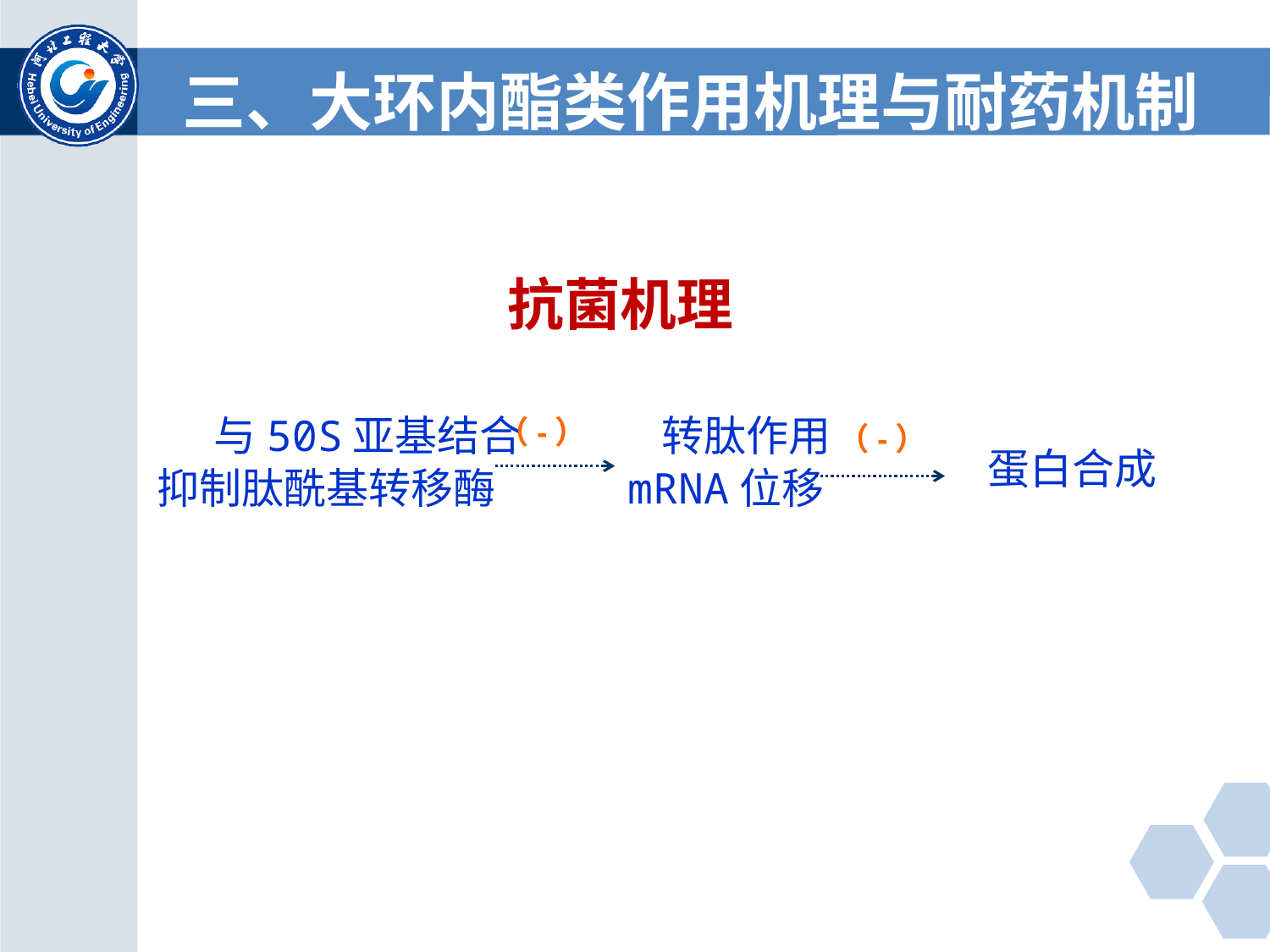

三、大环内酯类作用机理与耐药机制

抗菌机理
  转肽作用
mRNA位移
（-）
（-）
    与50S亚基结合
抑制肽酰基转移酶
蛋白合成